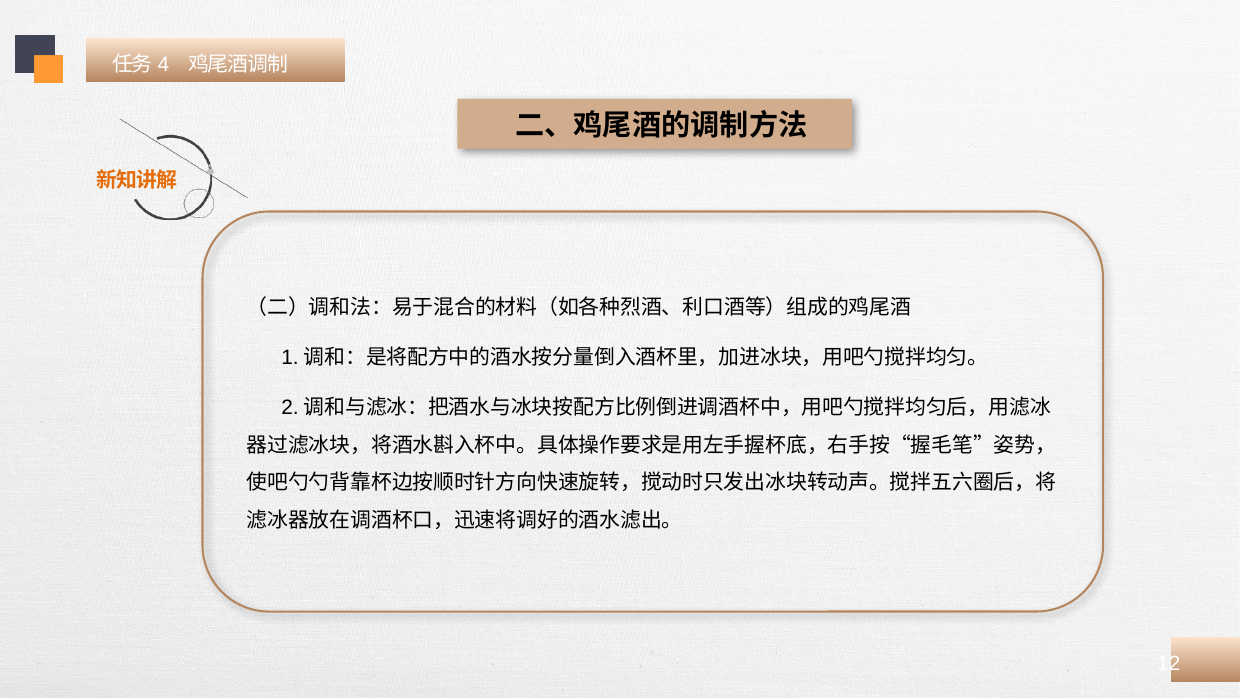

任务4   鸡尾酒调制
 二、鸡尾酒的调制方法

（二）调和法：易于混合的材料（如各种烈酒、利口酒等）组成的鸡尾酒
      1.调和：是将配方中的酒水按分量倒入酒杯里，加进冰块，用吧勺搅拌均匀。
      2.调和与滤冰：把酒水与冰块按配方比例倒进调酒杯中，用吧勺搅拌均匀后，用滤冰器过滤冰块，将酒水斟入杯中。具体操作要求是用左手握杯底，右手按“握毛笔”姿势，使吧勺勺背靠杯边按顺时针方向快速旋转，搅动时只发出冰块转动声。搅拌五六圈后，将滤冰器放在调酒杯口，迅速将调好的酒水滤出。